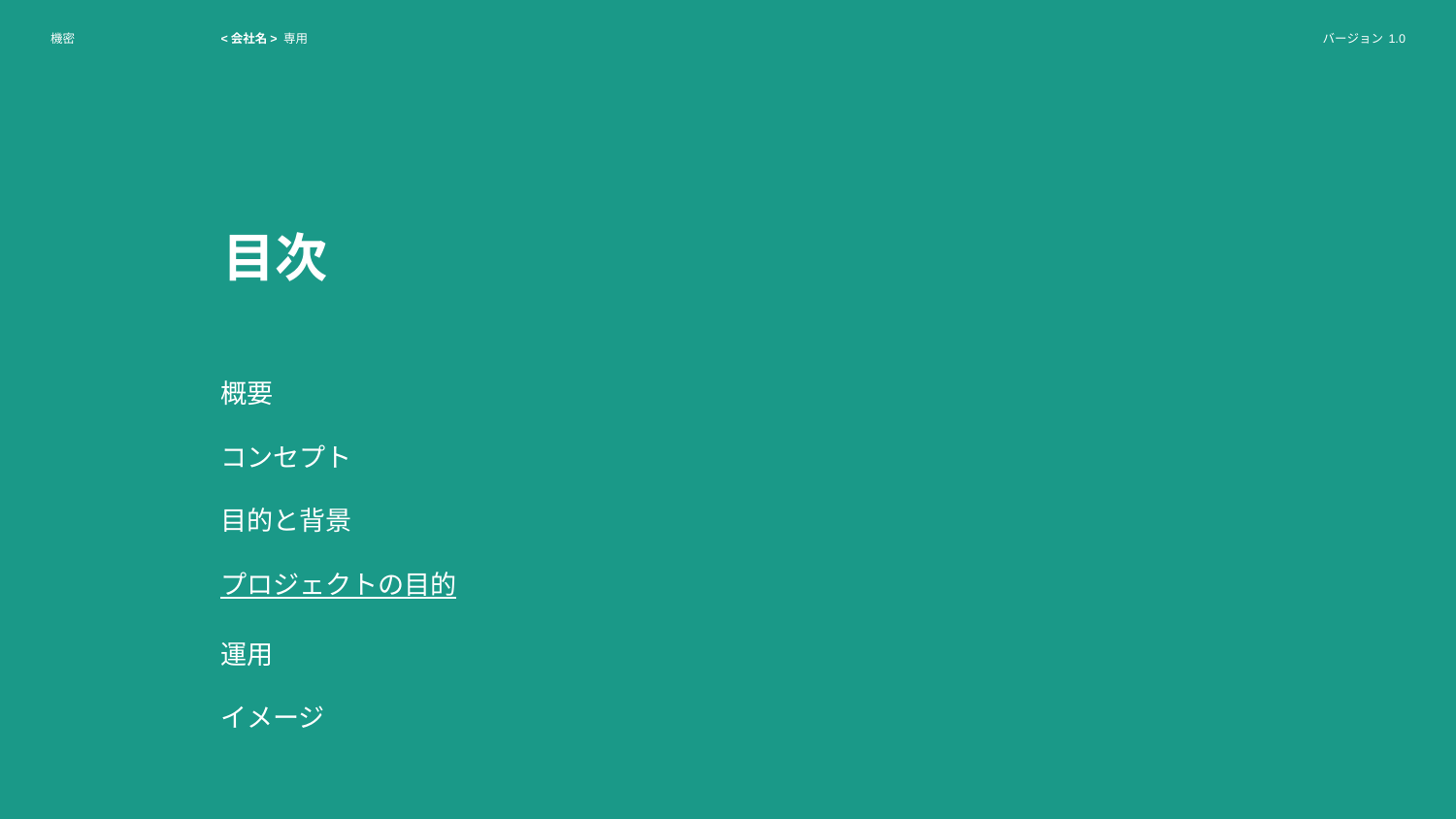

# 目次

概要
コンセプト
目的と背景
プロジェクトの目的
運用

イメージ